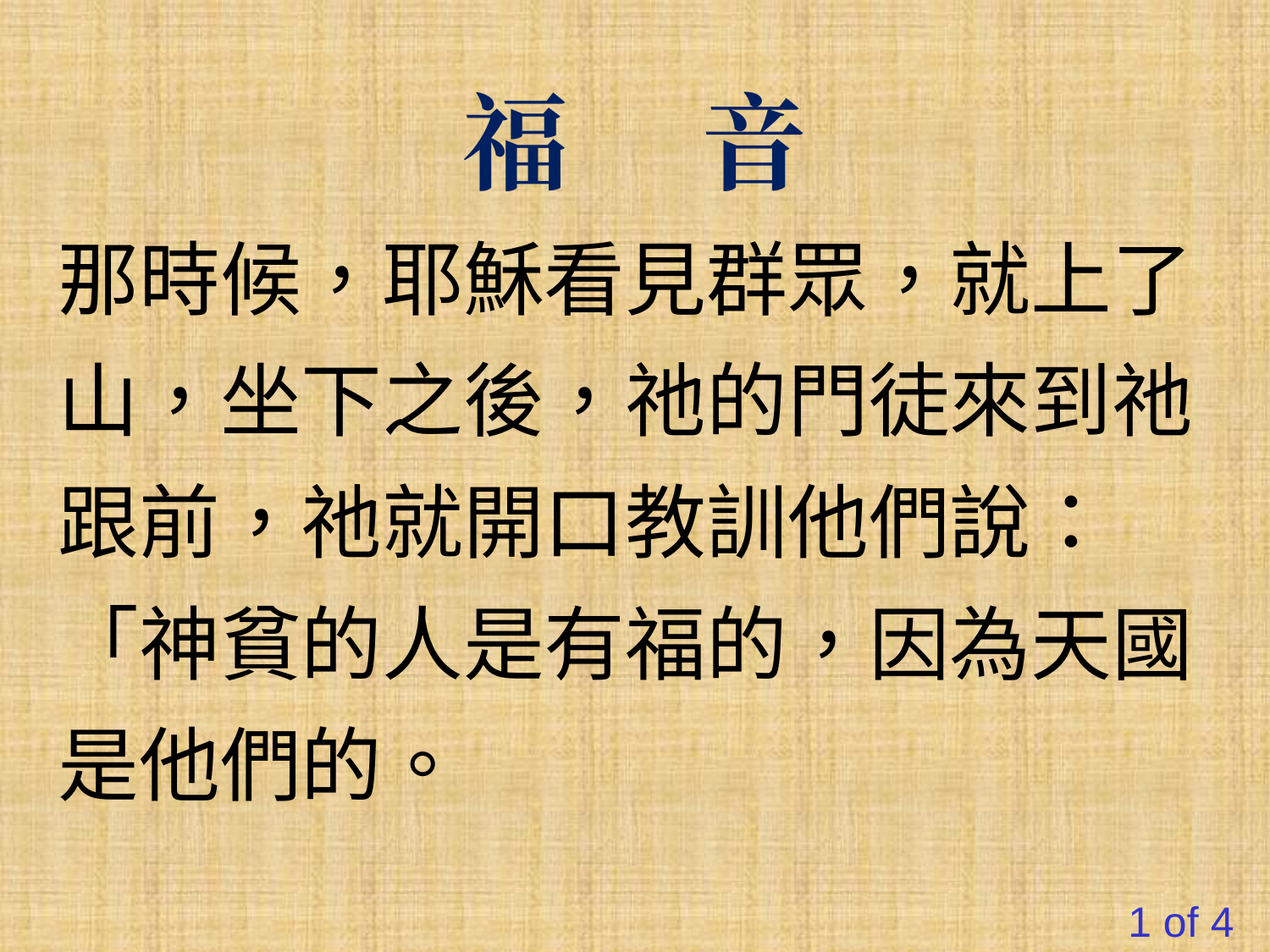

福     音
那時候，耶穌看見群眾，就上了山，坐下之後，祂的門徒來到祂跟前，祂就開口教訓他們說：
「神貧的人是有福的，因為天國是他們的。
1 of 4